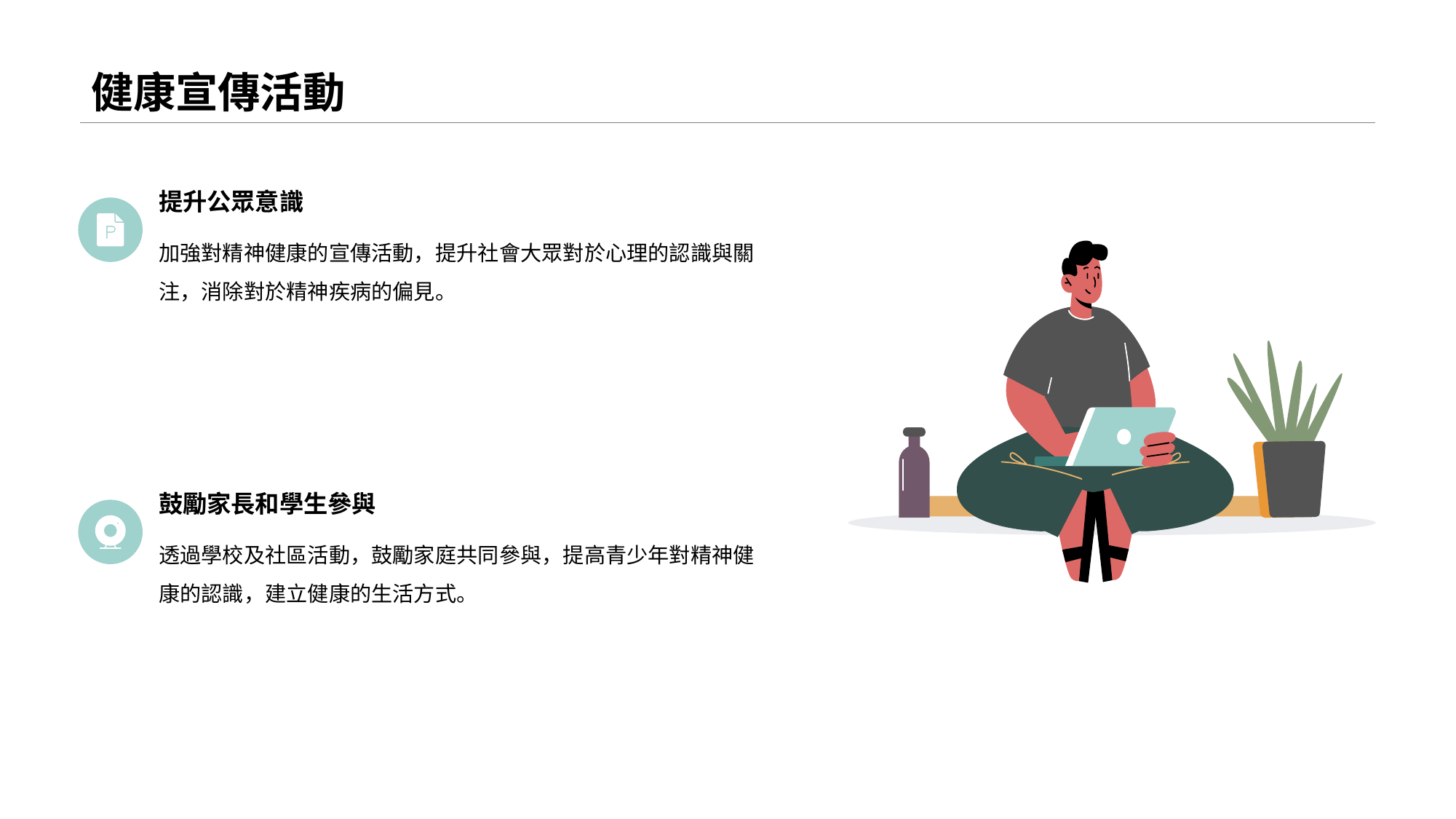

# 健康宣傳活動
提升公眾意識

加強對精神健康的宣傳活動，提升社會大眾對於心理的認識與關注，消除對於精神疾病的偏見。

鼓勵家長和學生參與

透過學校及社區活動，鼓勵家庭共同參與，提高青少年對精神健康的認識，建立健康的生活方式。